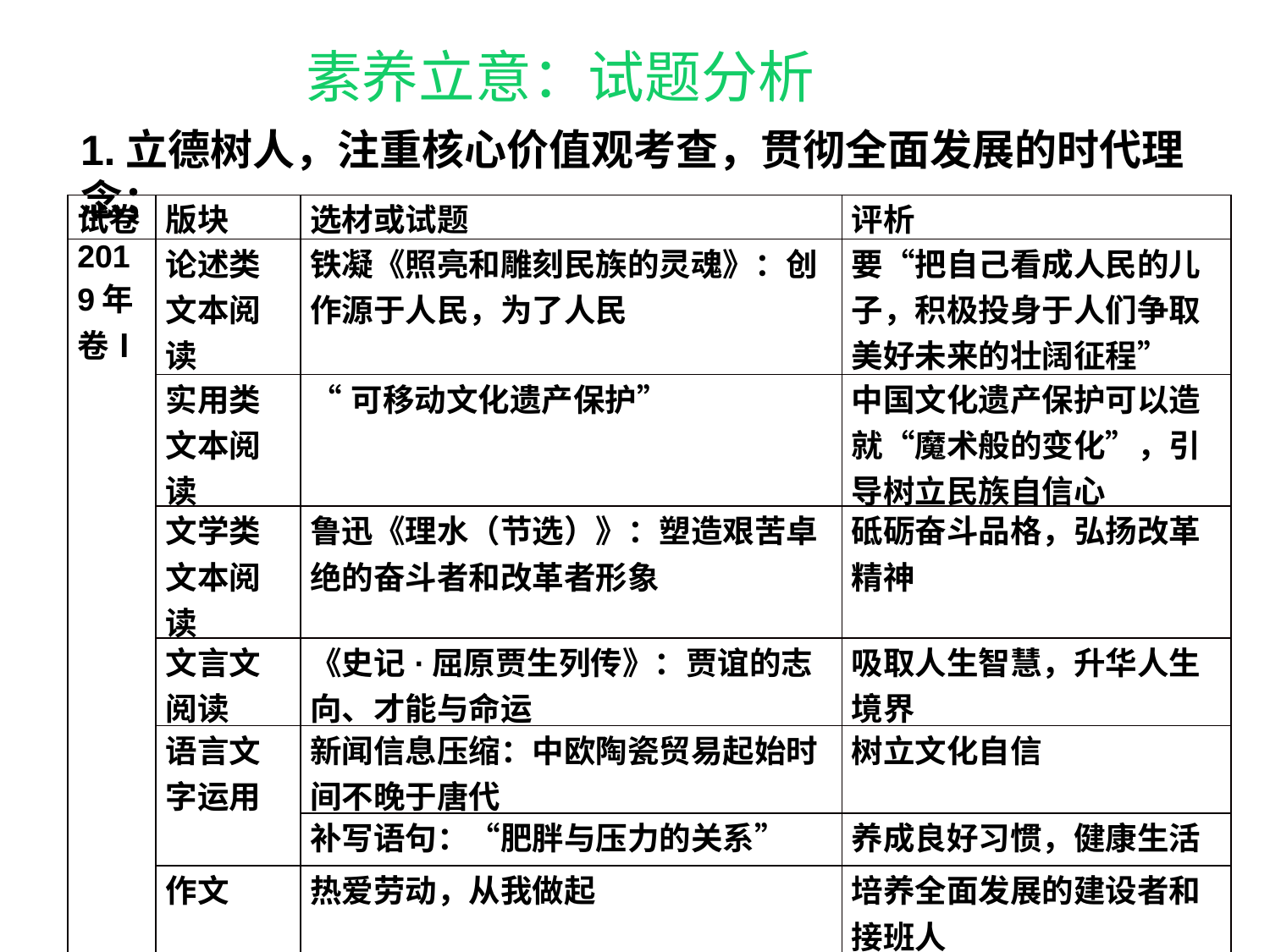

素养立意：试题分析
1.立德树人，注重核心价值观考查，贯彻全面发展的时代理念；
| 试卷 | 版块 | 选材或试题 | 评析 |
| --- | --- | --- | --- |
| 2019年卷Ⅰ | 论述类文本阅读 | 铁凝《照亮和雕刻民族的灵魂》：创作源于人民，为了人民 | 要“把自己看成人民的儿子，积极投身于人们争取美好未来的壮阔征程” |
|  | 实用类文本阅读 | “可移动文化遗产保护” | 中国文化遗产保护可以造就“魔术般的变化”，引导树立民族自信心 |
|  | 文学类文本阅读 | 鲁迅《理水（节选）》：塑造艰苦卓绝的奋斗者和改革者形象 | 砥砺奋斗品格，弘扬改革精神 |
|  | 文言文阅读 | 《史记·屈原贾生列传》：贾谊的志向、才能与命运 | 吸取人生智慧，升华人生境界 |
|  | 语言文字运用 | 新闻信息压缩：中欧陶瓷贸易起始时间不晚于唐代 | 树立文化自信 |
|  |  | 补写语句：“肥胖与压力的关系” | 养成良好习惯，健康生活 |
|  | 作文 | 热爱劳动，从我做起 | 培养全面发展的建设者和接班人 |